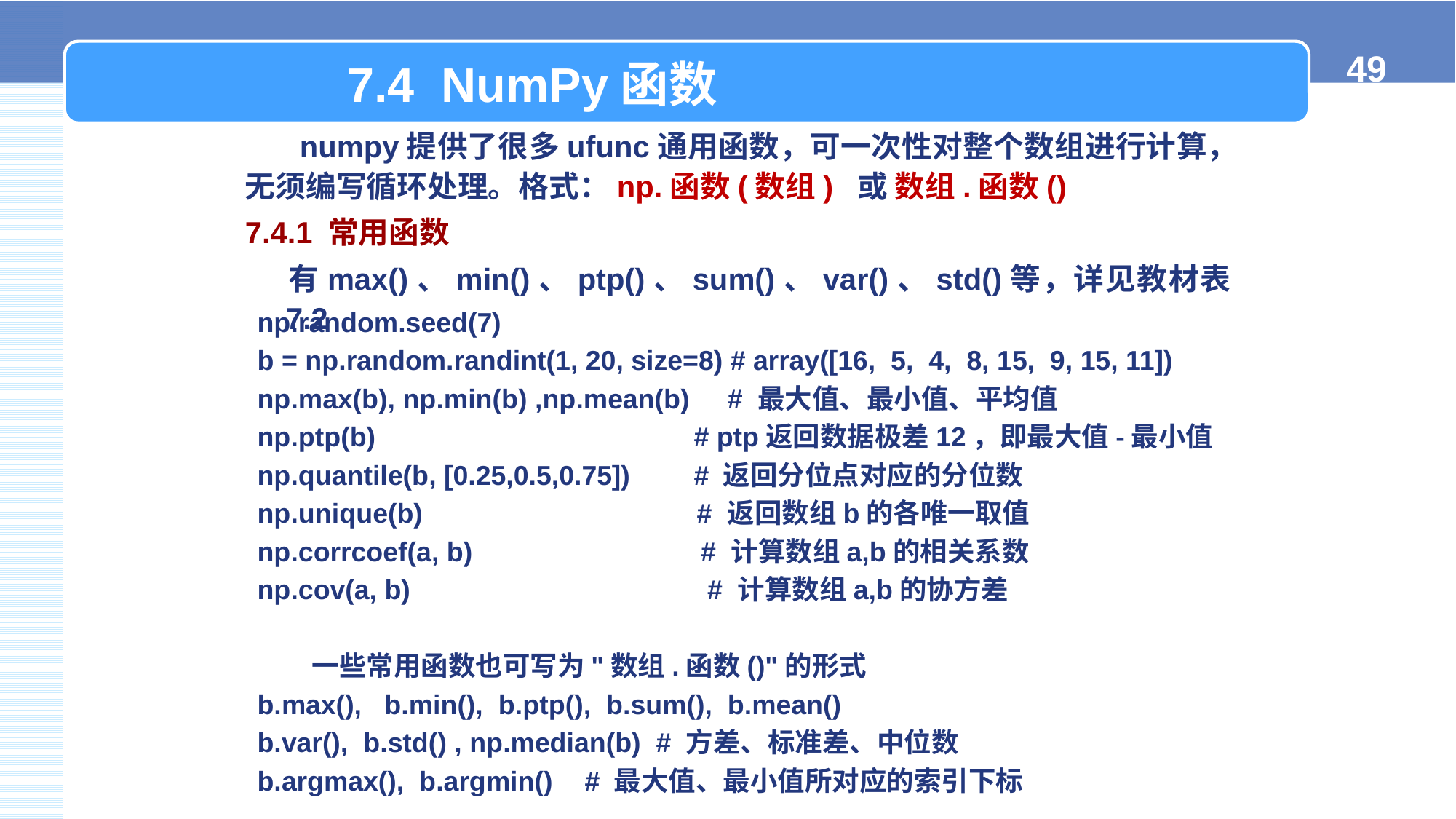

7.4  NumPy函数
numpy提供了很多ufunc通用函数，可一次性对整个数组进行计算，无须编写循环处理。格式：np.函数(数组)  或 数组.函数()
7.4.1 常用函数
有max()、min()、ptp()、sum()、var()、std()等，详见教材表7.2
np.random.seed(7)
b = np.random.randint(1, 20, size=8) # array([16,  5,  4,  8, 15,  9, 15, 11])
np.max(b), np.min(b) ,np.mean(b)     # 最大值、最小值、平均值
np.ptp(b)			# ptp返回数据极差12，即最大值-最小值
np.quantile(b, [0.25,0.5,0.75])	# 返回分位点对应的分位数
np.unique(b)                                    # 返回数组b的各唯一取值
np.corrcoef(a, b)                              # 计算数组a,b的相关系数
np.cov(a, b)                                       # 计算数组a,b的协方差

一些常用函数也可写为"数组.函数()"的形式
b.max(),   b.min(),  b.ptp(),  b.sum(),  b.mean()
b.var(),  b.std() , np.median(b)  # 方差、标准差、中位数
b.argmax(),  b.argmin() 	# 最大值、最小值所对应的索引下标